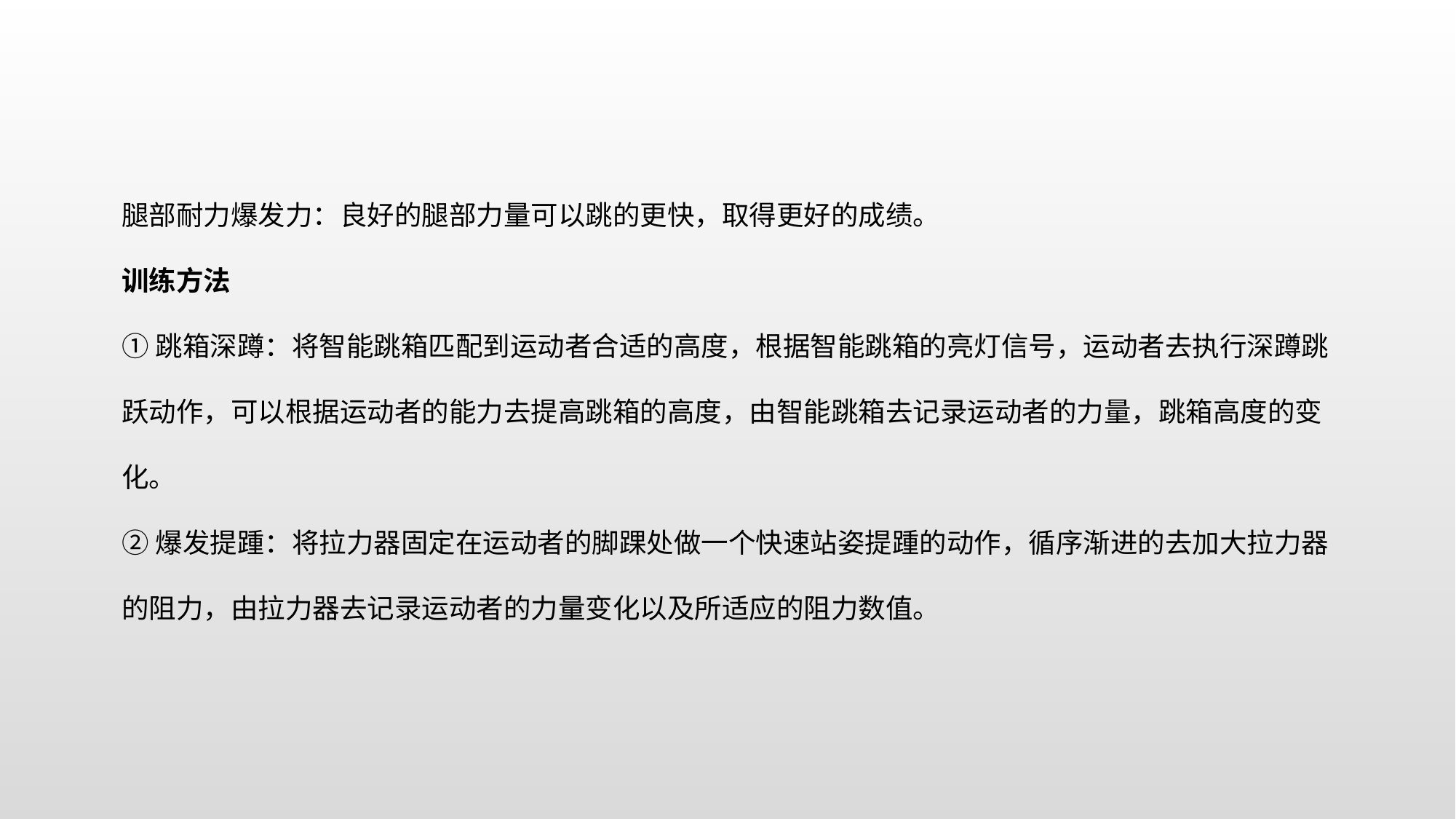

腿部耐力爆发力：良好的腿部力量可以跳的更快，取得更好的成绩。
训练方法
①跳箱深蹲：将智能跳箱匹配到运动者合适的高度，根据智能跳箱的亮灯信号，运动者去执行深蹲跳跃动作，可以根据运动者的能力去提高跳箱的高度，由智能跳箱去记录运动者的力量，跳箱高度的变化。
②爆发提踵：将拉力器固定在运动者的脚踝处做一个快速站姿提踵的动作，循序渐进的去加大拉力器的阻力，由拉力器去记录运动者的力量变化以及所适应的阻力数值。